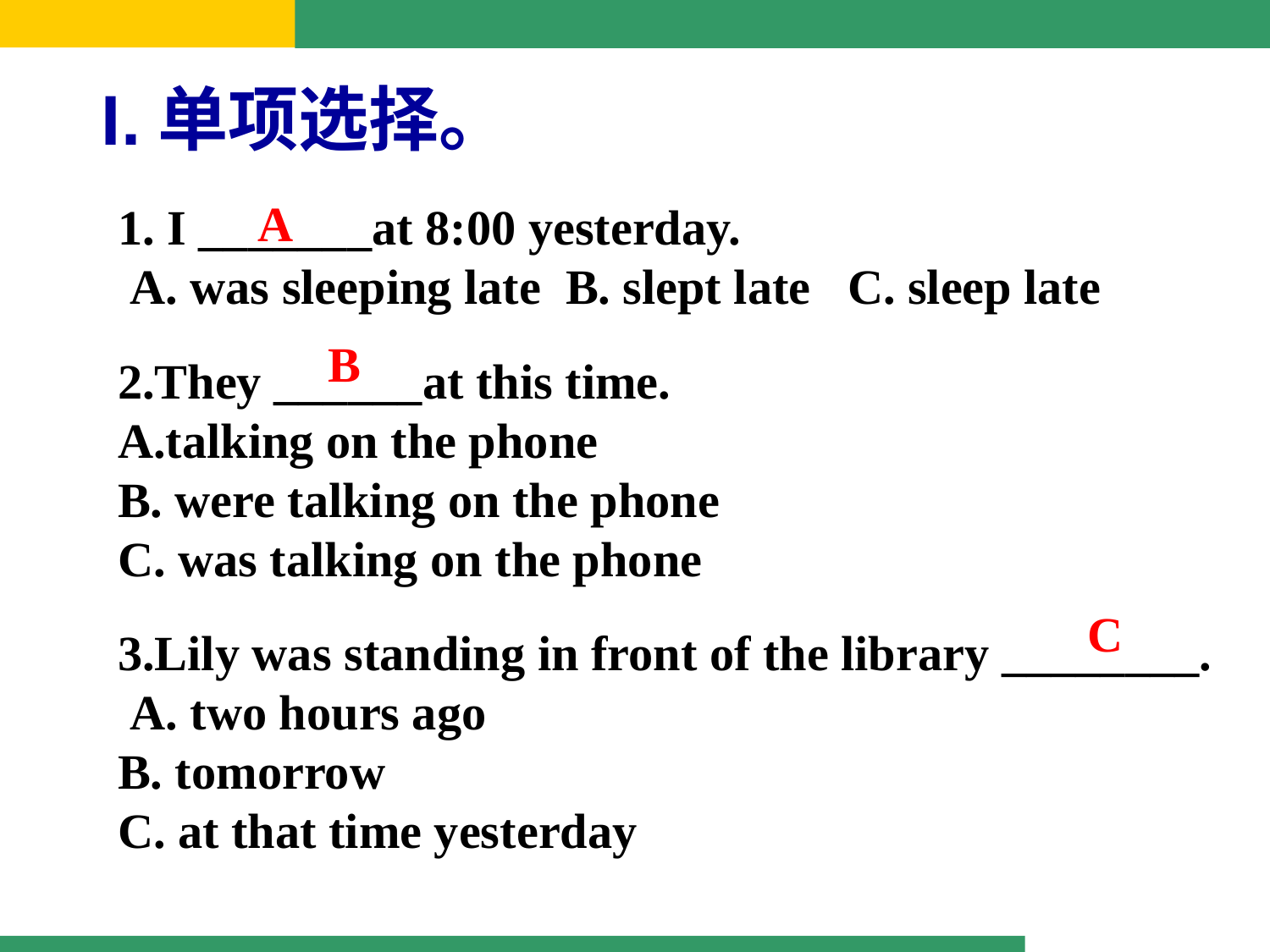

I.单项选择。
A
1. I _______at 8:00 yesterday.
 A. was sleeping late  B. slept late   C. sleep late

2.They ______at this time.
talking on the phone
B. were talking on the phone
C. was talking on the phone

3.Lily was standing in front of the library ________.
 A. two hours ago
B. tomorrow
C. at that time yesterday
B
C